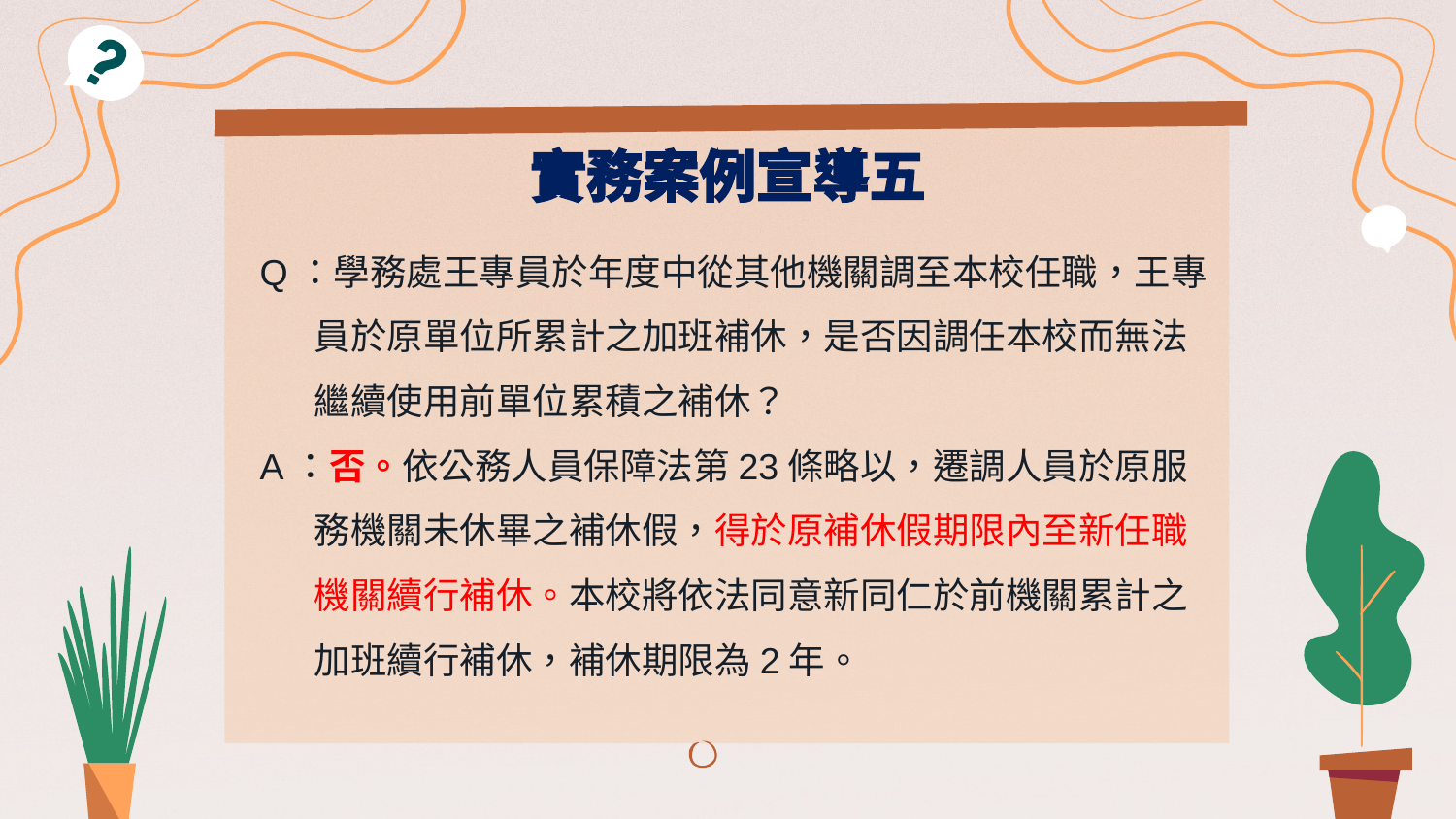

# 實務案例宣導五

Q：學務處王專員於年度中從其他機關調至本校任職，王專員於原單位所累計之加班補休，是否因調任本校而無法繼續使用前單位累積之補休？
A：否。依公務人員保障法第23條略以，遷調人員於原服務機關未休畢之補休假，得於原補休假期限內至新任職機關續行補休。本校將依法同意新同仁於前機關累計之加班續行補休，補休期限為2年。